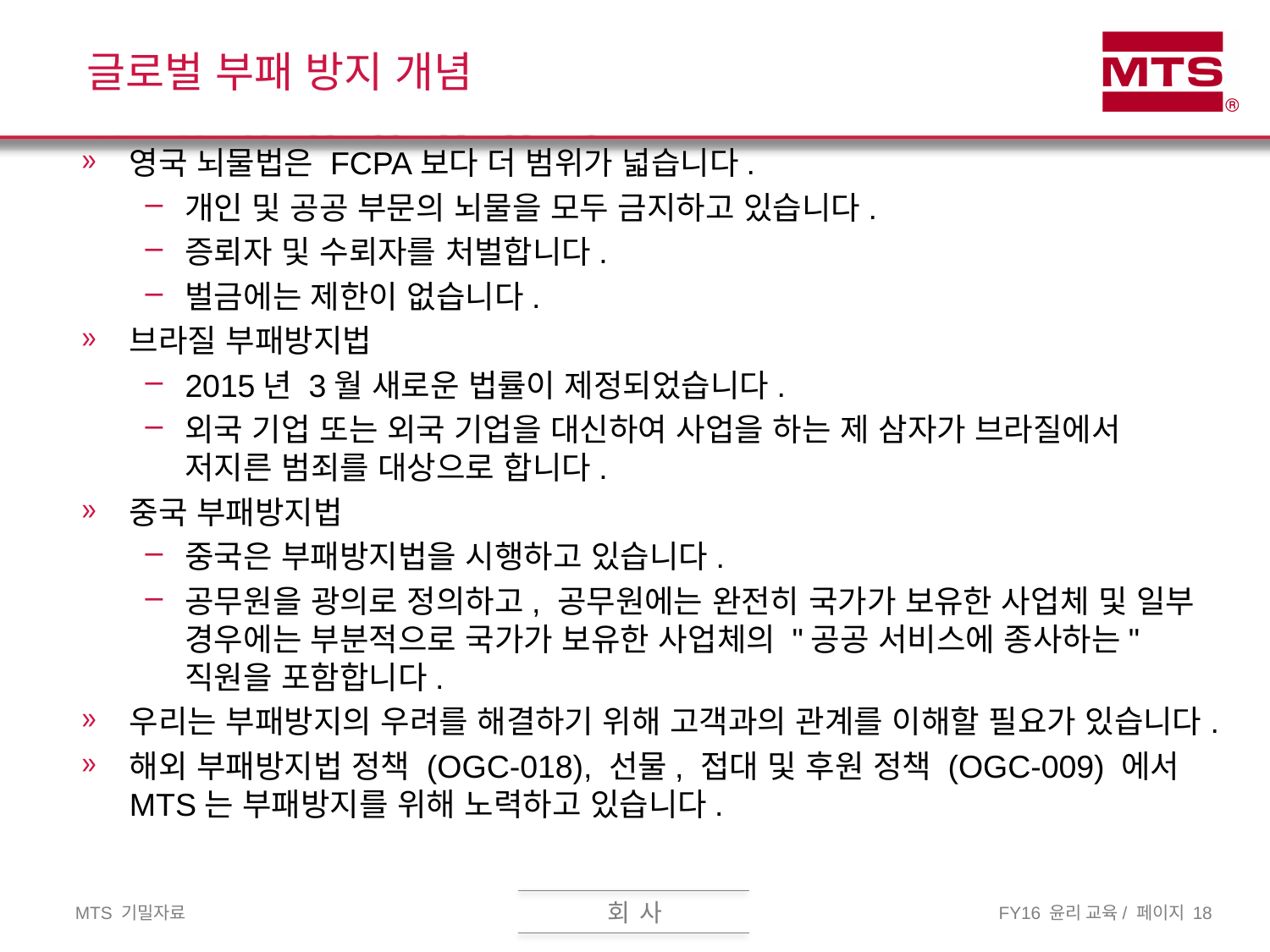

# 글로벌 부패 방지 개념
영국 뇌물법은 FCPA보다 더 범위가 넓습니다.
개인 및 공공 부문의 뇌물을 모두 금지하고 있습니다.
증뢰자 및 수뢰자를 처벌합니다.
벌금에는 제한이 없습니다.
브라질 부패방지법
2015년 3월 새로운 법률이 제정되었습니다.
외국 기업 또는 외국 기업을 대신하여 사업을 하는 제 삼자가 브라질에서 저지른 범죄를 대상으로 합니다.
중국 부패방지법
중국은 부패방지법을 시행하고 있습니다.
공무원을 광의로 정의하고, 공무원에는 완전히 국가가 보유한 사업체 및 일부 경우에는 부분적으로 국가가 보유한 사업체의 "공공 서비스에 종사하는" 직원을 포함합니다.
우리는 부패방지의 우려를 해결하기 위해 고객과의 관계를 이해할 필요가 있습니다.
해외 부패방지법 정책 (OGC-018), 선물, 접대 및 후원 정책 (OGC-009) 에서 MTS는 부패방지를 위해 노력하고 있습니다.